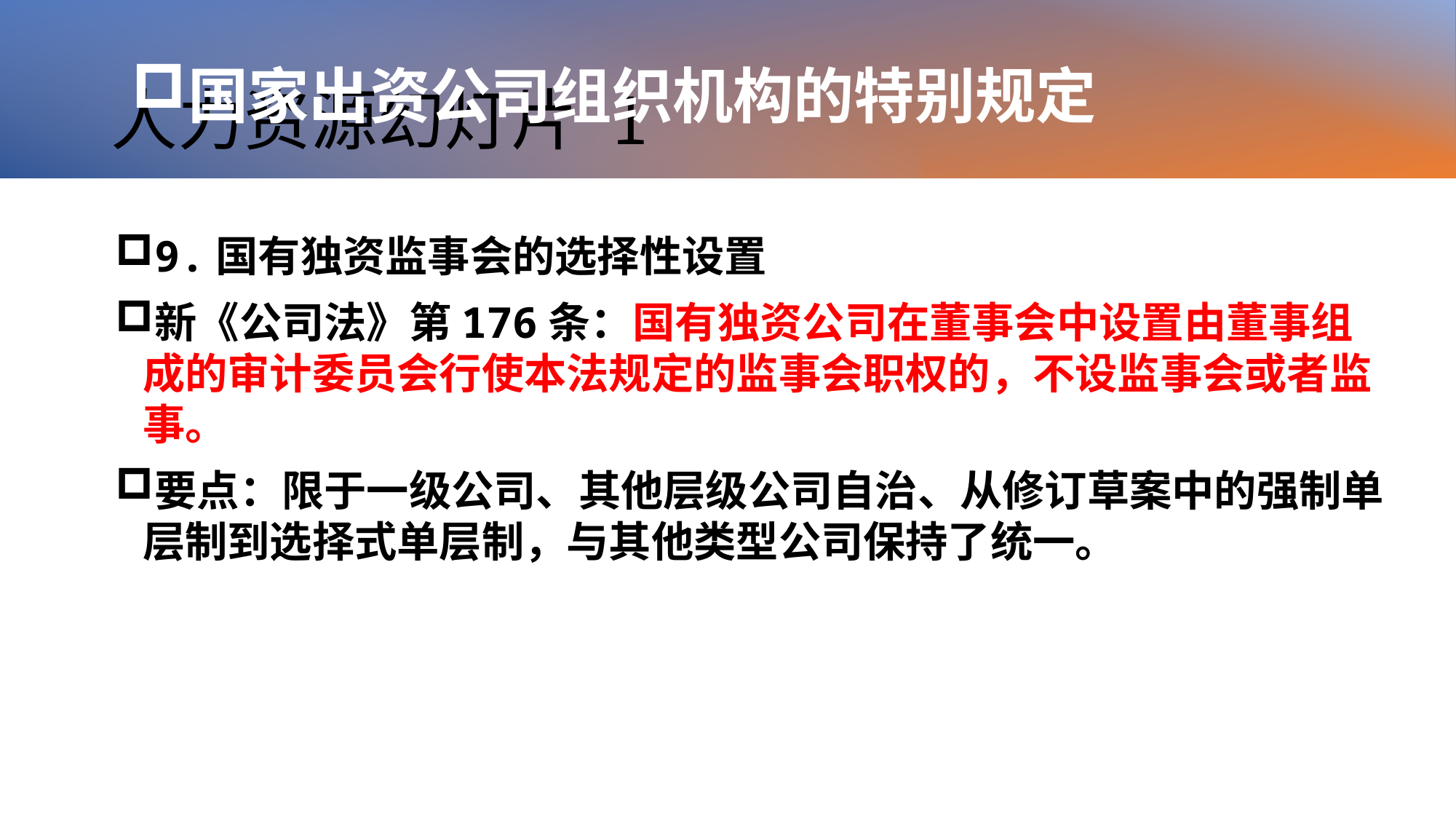

# 人力资源幻灯片 1
国家出资公司组织机构的特别规定
9.国有独资监事会的选择性设置
新《公司法》第176条：国有独资公司在董事会中设置由董事组成的审计委员会行使本法规定的监事会职权的，不设监事会或者监事。
要点：限于一级公司、其他层级公司自治、从修订草案中的强制单层制到选择式单层制，与其他类型公司保持了统一。